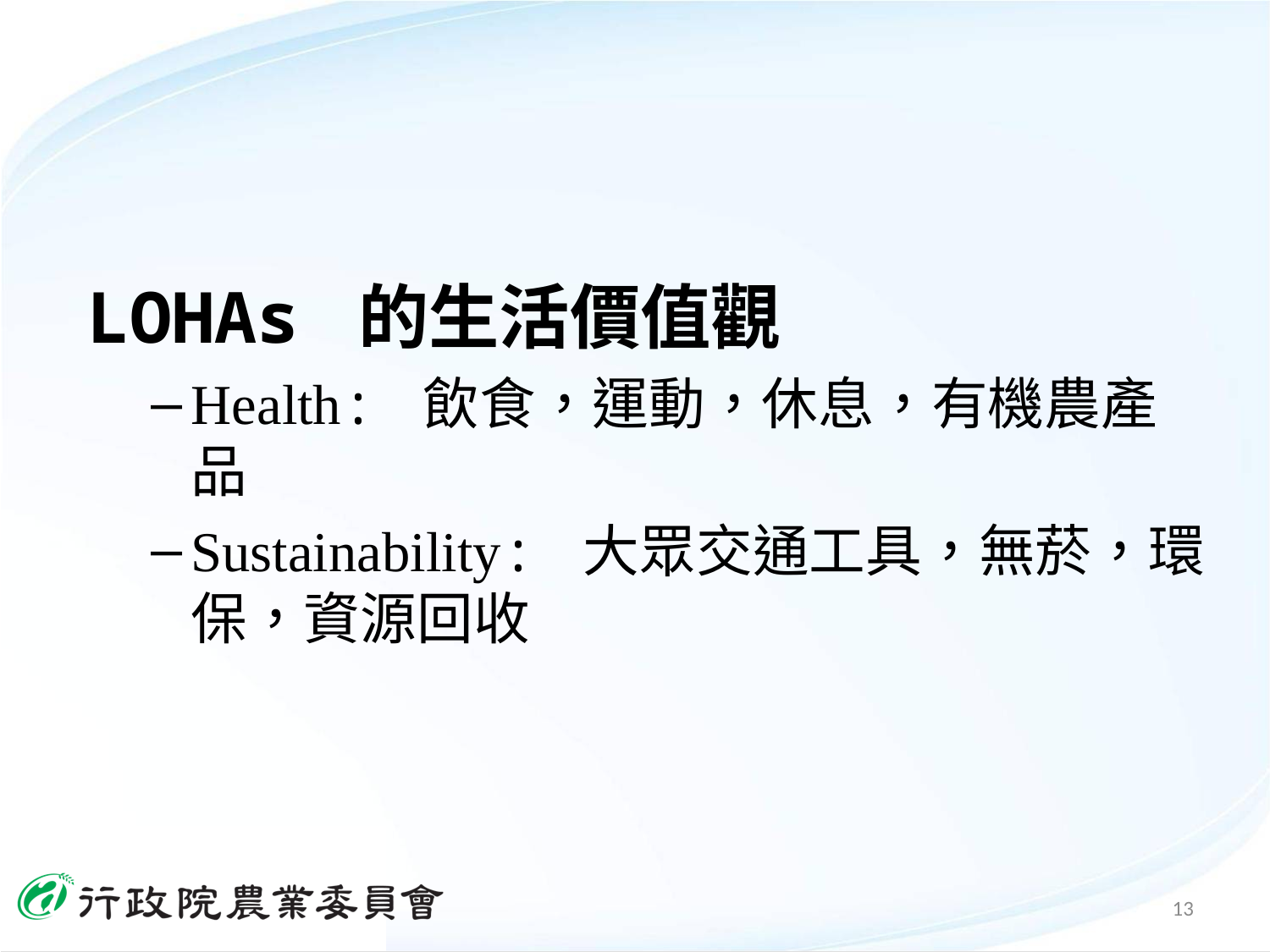

#
LOHAs 的生活價值觀
Health: 飲食，運動，休息，有機農產品
Sustainability: 大眾交通工具，無菸，環保，資源回收
13